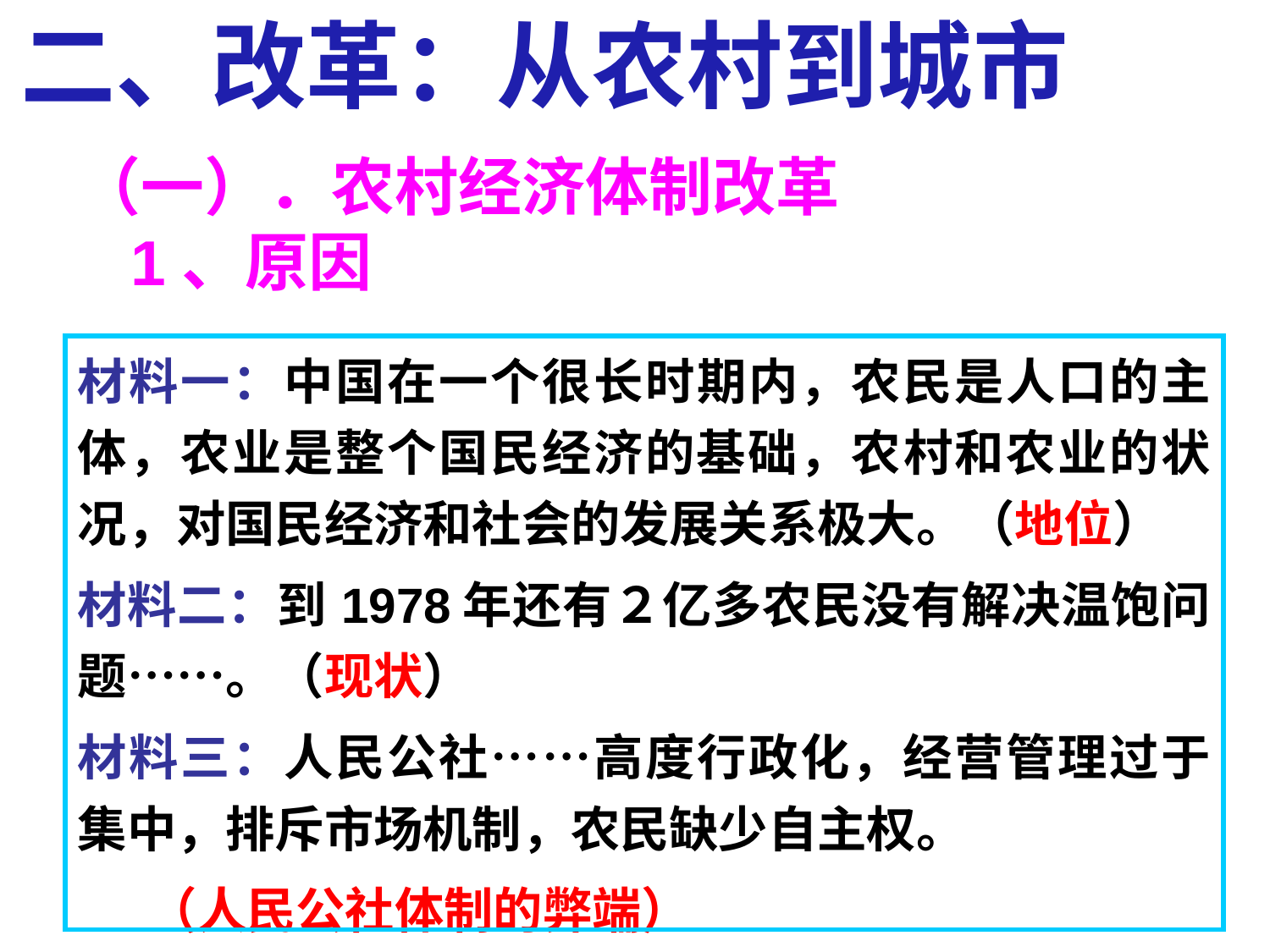

二、改革：从农村到城市
（一）．农村经济体制改革
1、原因
| 材料一：中国在一个很长时期内，农民是人口的主体，农业是整个国民经济的基础，农村和农业的状况，对国民经济和社会的发展关系极大。（地位） 材料二：到1978年还有２亿多农民没有解决温饱问题……。（现状） 材料三：人民公社……高度行政化，经营管理过于集中，排斥市场机制，农民缺少自主权。 （人民公社体制的弊端） 　——中华人民共和国国史 |
| --- |